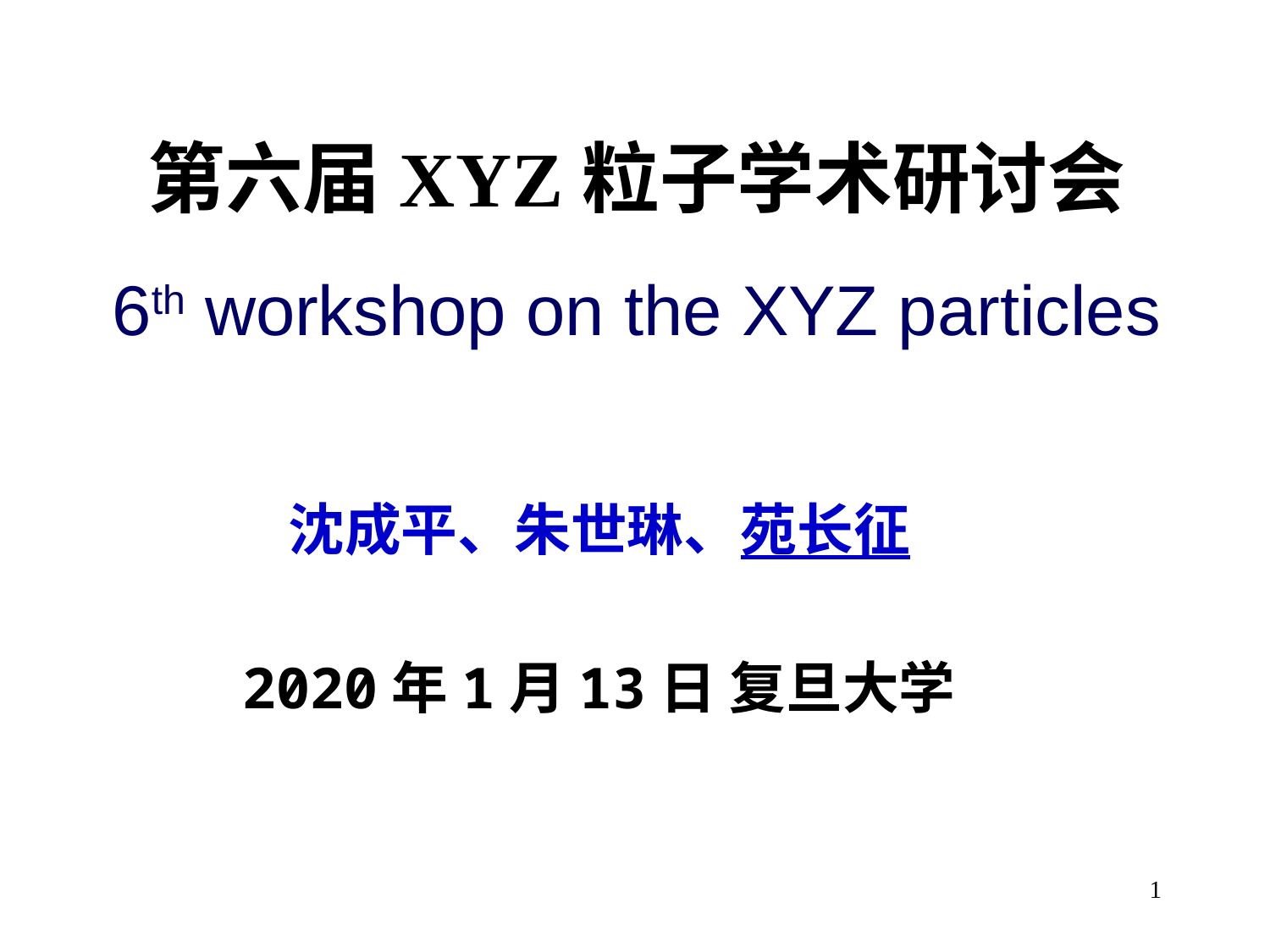

# 第六届XYZ粒子学术研讨会 6th workshop on the XYZ particles
沈成平、朱世琳、苑长征

2020年1月13日 复旦大学
1